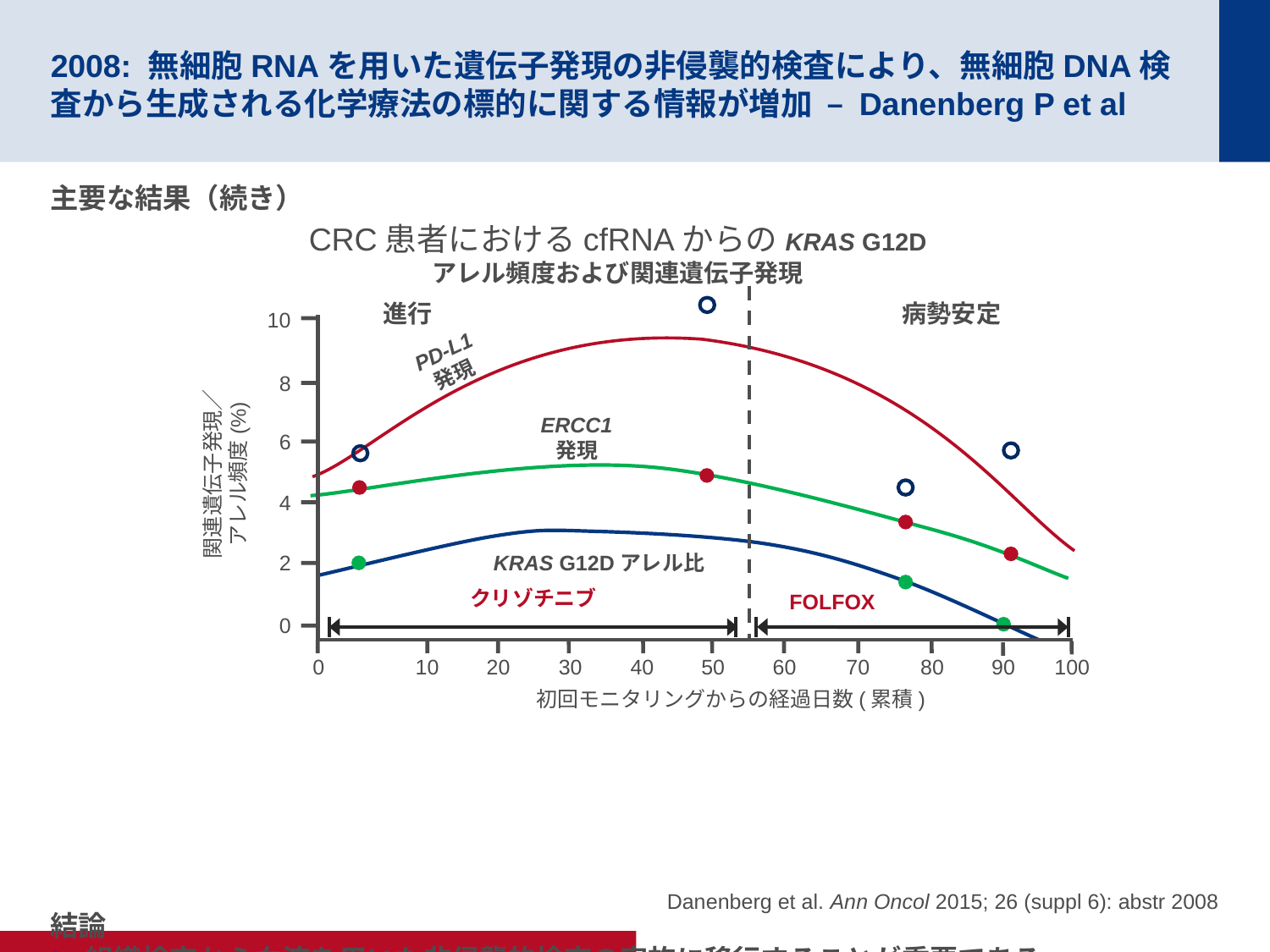

# 2008: 無細胞RNAを用いた遺伝子発現の非侵襲的検査により、無細胞DNA検査から生成される化学療法の標的に関する情報が増加  – Danenberg P et al
主要な結果（続き）

結論
組織検査から血液を用いた非侵襲的検査の実施に移行することが重要である
検査はDNAおよびRNA両方の成分を含むものでなければならない
cfDNA変異の血液検査は、 組織を用いたDNA検査に代わるものとなりうる
cfRNA変異の血液検査は、組織を用いたIHC検査およびFISH検査に代わるものとなりうる

CRC患者におけるcfRNAからのKRAS G12D
アレル頻度および関連遺伝子発現
進行
病勢安定

10

PD-L1
発現

8

ERCC1
発現
6

関連遺伝子発現／
アレル頻度(%)

4

2
KRAS G12Dアレル比

クリゾチニブ
FOLFOX
0

0
10
20
30
40
50
60
70
80
90
100
初回モニタリングからの経過日数(累積)
Danenberg et al. Ann Oncol 2015; 26 (suppl 6): abstr 2008